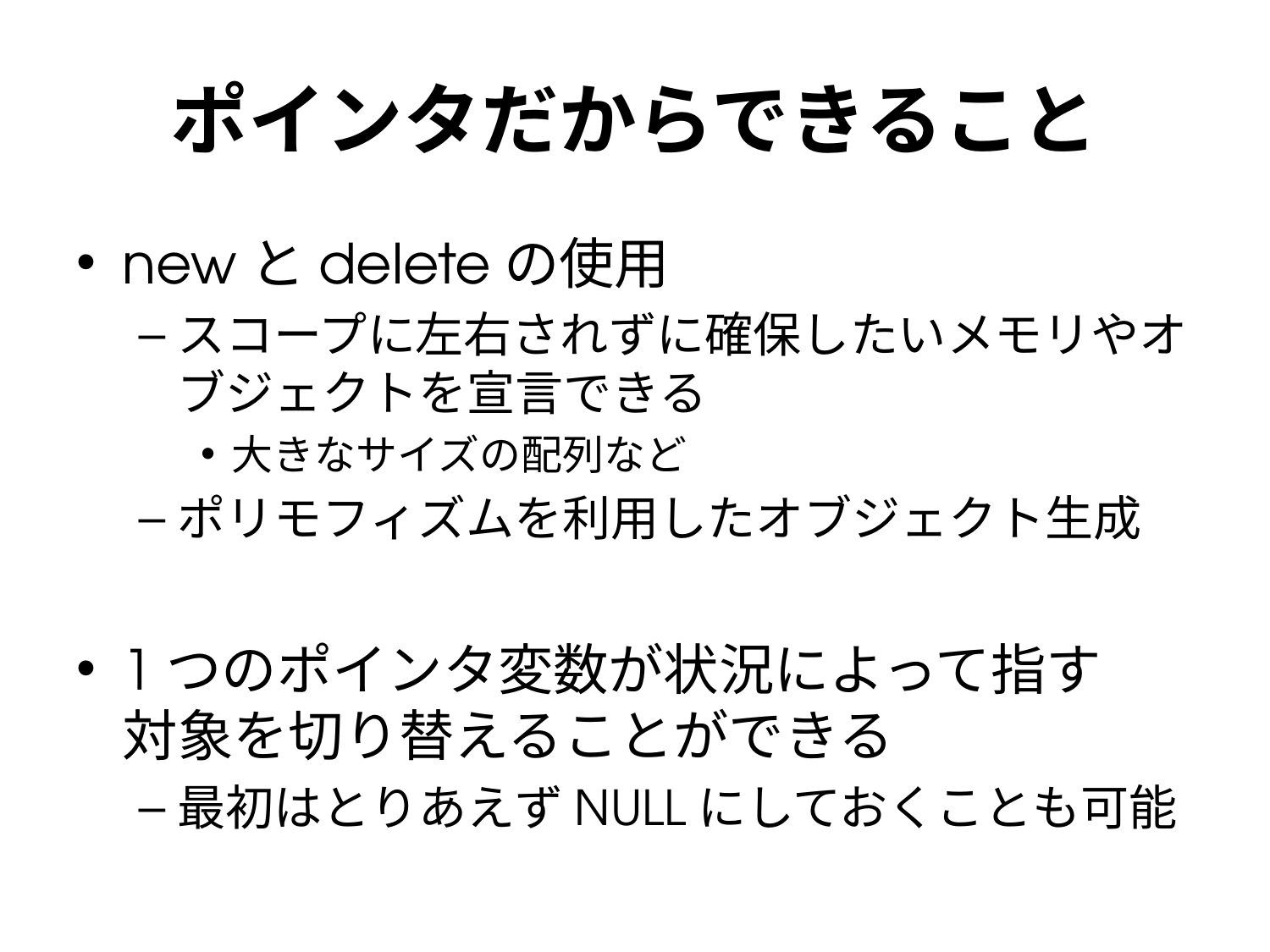

# ポインタだからできること
newとdeleteの使用
スコープに左右されずに確保したいメモリやオブジェクトを宣言できる
大きなサイズの配列など
ポリモフィズムを利用したオブジェクト生成

1つのポインタ変数が状況によって指す
対象を切り替えることができる
最初はとりあえずNULLにしておくことも可能